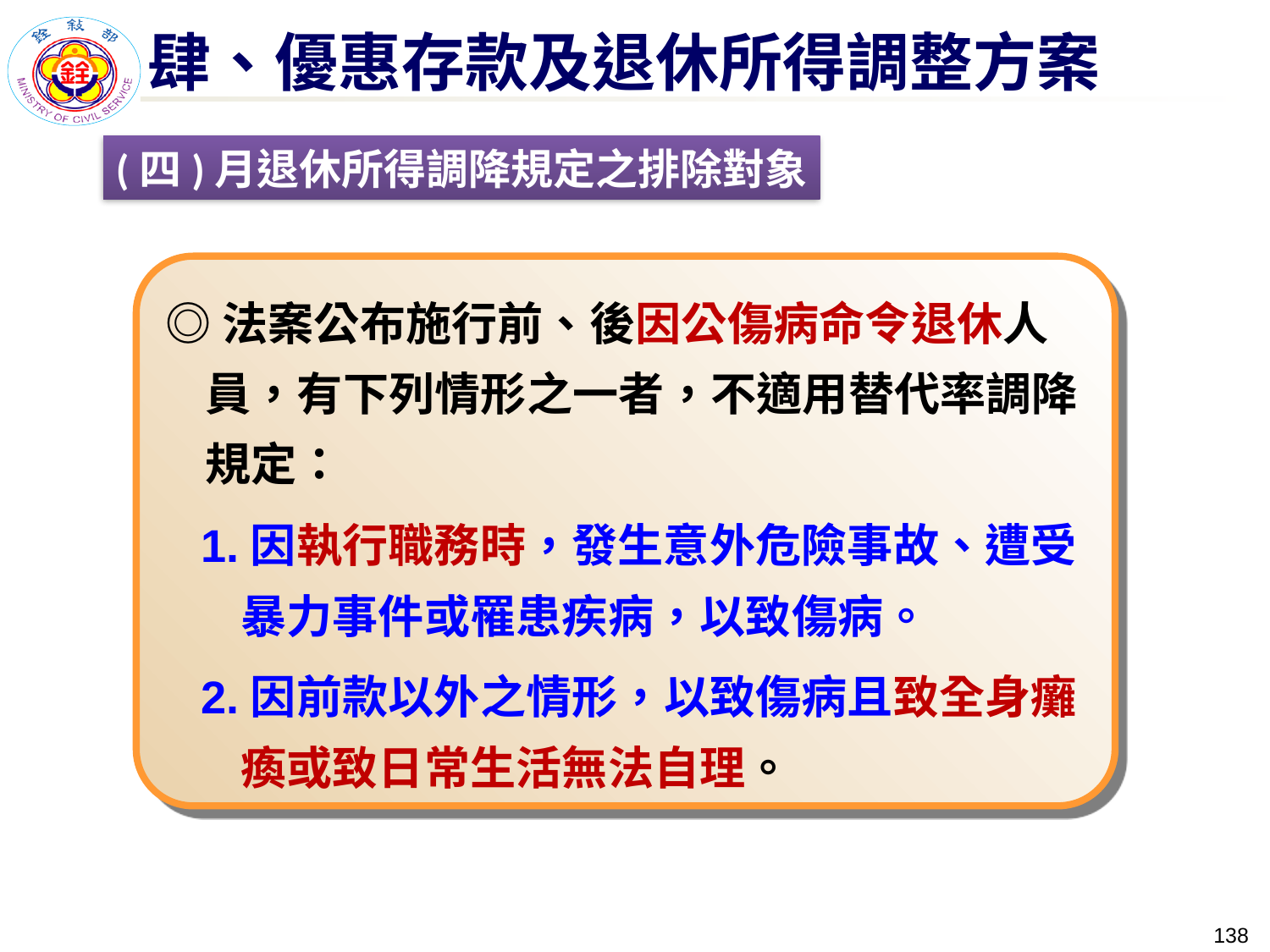

肆、優惠存款及退休所得調整方案
(四)月退休所得調降規定之排除對象
◎法案公布施行前、後因公傷病命令退休人員，有下列情形之一者，不適用替代率調降規定：
1.因執行職務時，發生意外危險事故、遭受暴力事件或罹患疾病，以致傷病。
2.因前款以外之情形，以致傷病且致全身癱瘓或致日常生活無法自理。
138